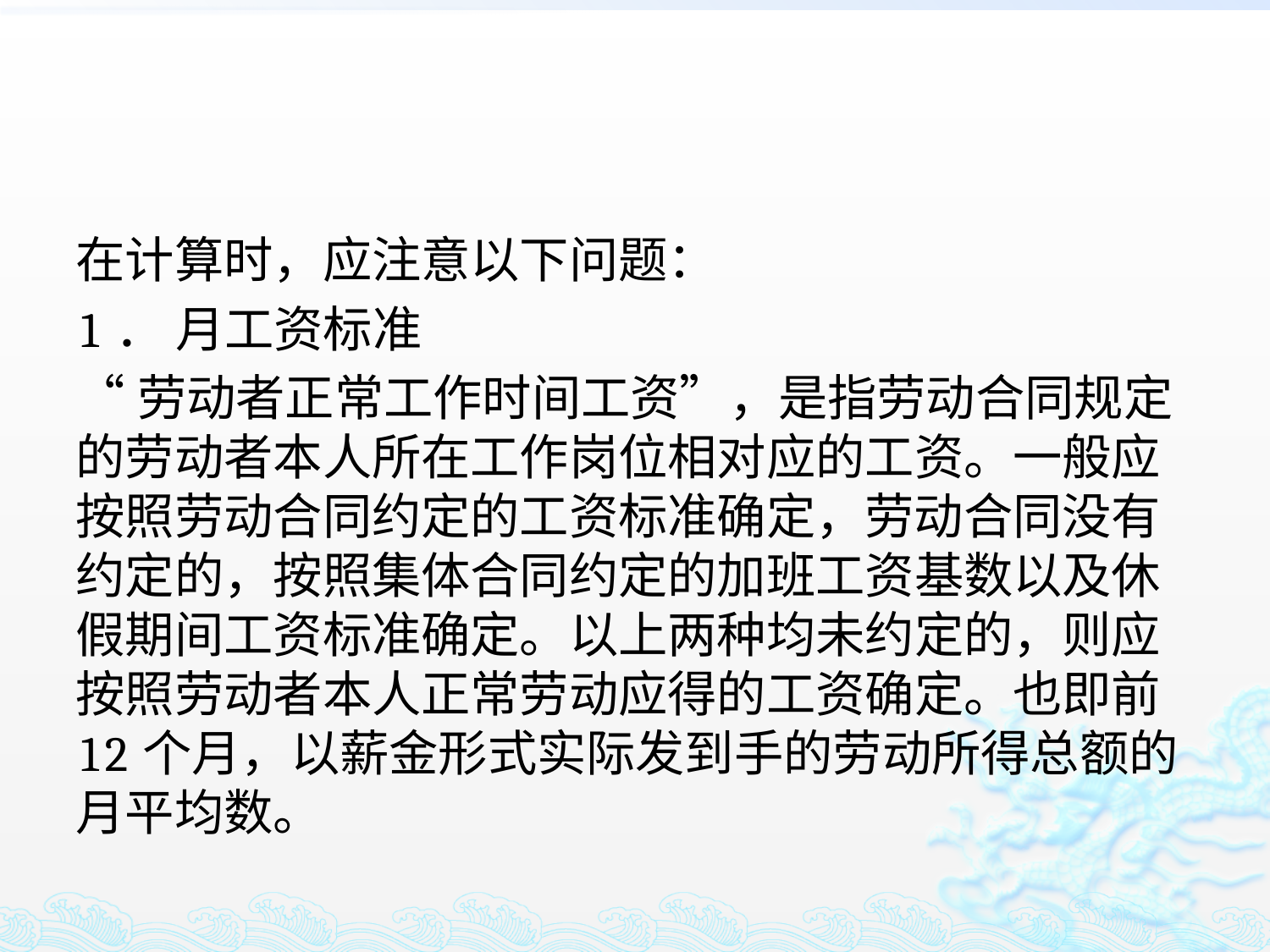

#
在计算时，应注意以下问题：
1． 月工资标准
“劳动者正常工作时间工资”，是指劳动合同规定的劳动者本人所在工作岗位相对应的工资。一般应按照劳动合同约定的工资标准确定，劳动合同没有约定的，按照集体合同约定的加班工资基数以及休假期间工资标准确定。以上两种均未约定的，则应按照劳动者本人正常劳动应得的工资确定。也即前12个月，以薪金形式实际发到手的劳动所得总额的月平均数。